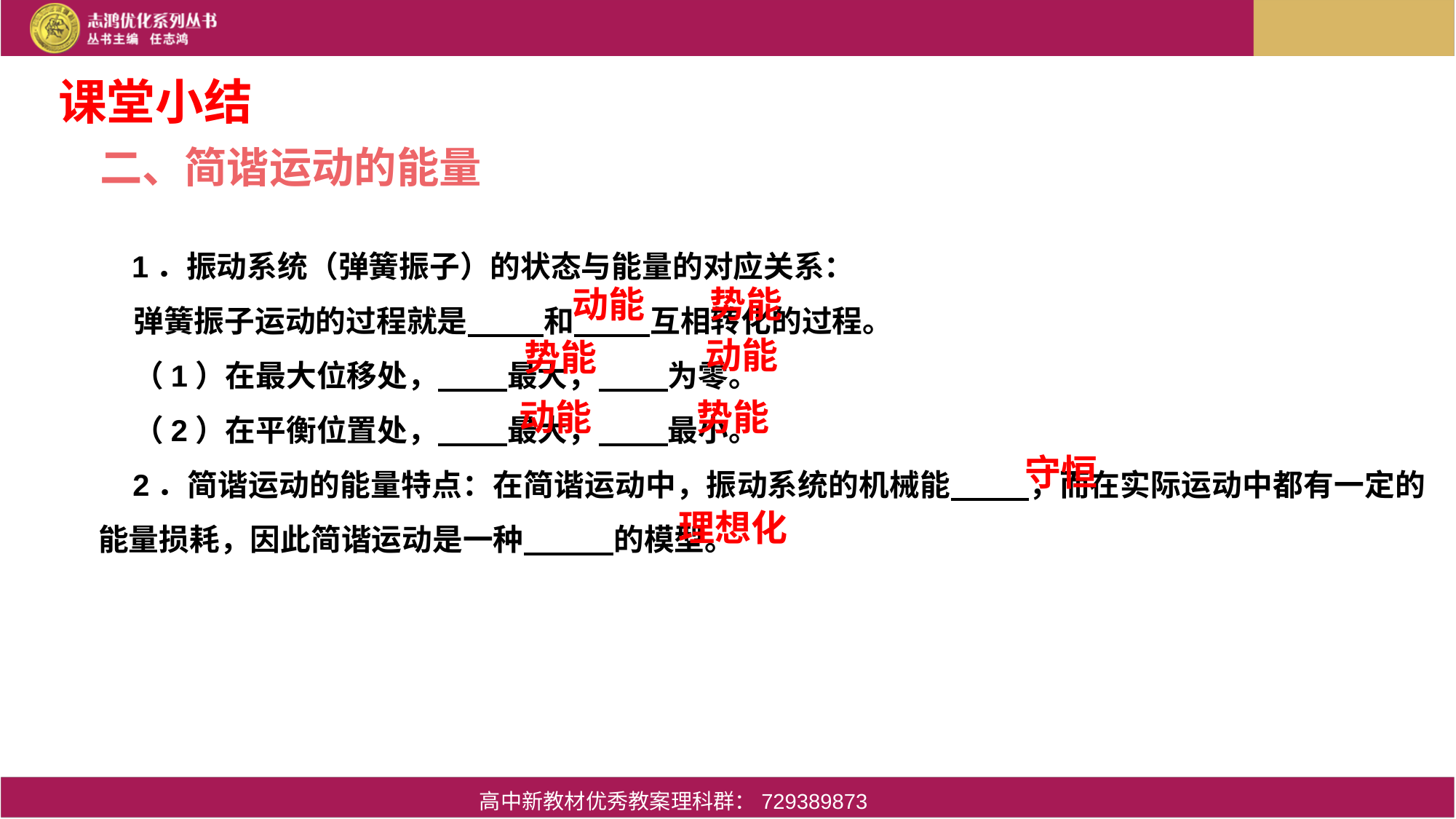

课堂小结
二、简谐运动的能量
    1．振动系统（弹簧振子）的状态与能量的对应关系：
    弹簧振子运动的过程就是           和           互相转化的过程。
    （1）在最大位移处，          最大，          为零。
    （2）在平衡位置处，          最大，          最小。
    2．简谐运动的能量特点：在简谐运动中，振动系统的机械能           ，而在实际运动中都有一定的能量损耗，因此简谐运动是一种             的模型。
动能
势能
动能
势能
动能
势能
守恒
理想化